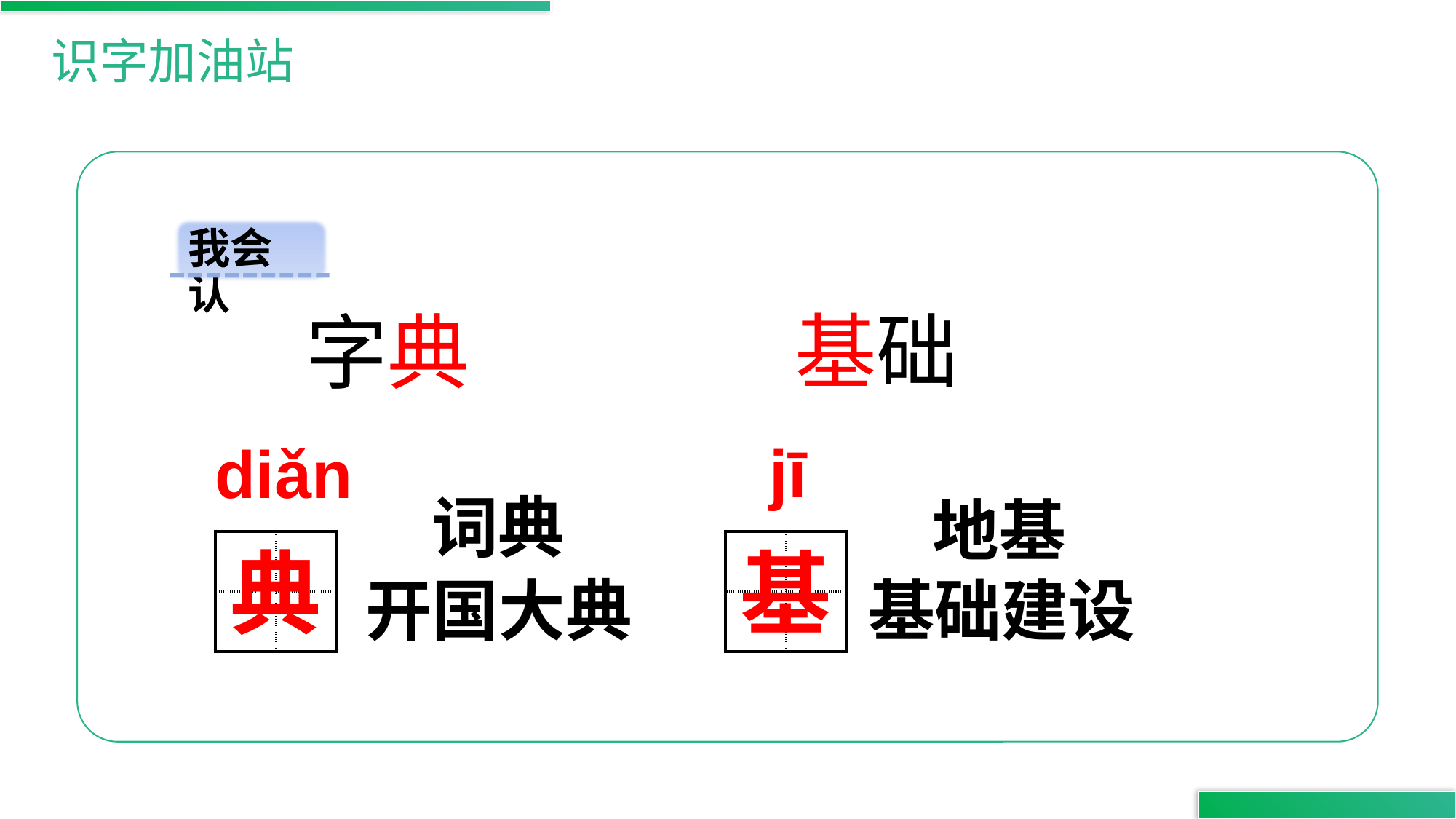

识字加油站
我会认

基础
字典
jī
diǎn
词典
地基
典
基
|  |  |
| --- | --- |
|  |  |
|  |  |
| --- | --- |
|  |  |
开国大典
基础建设